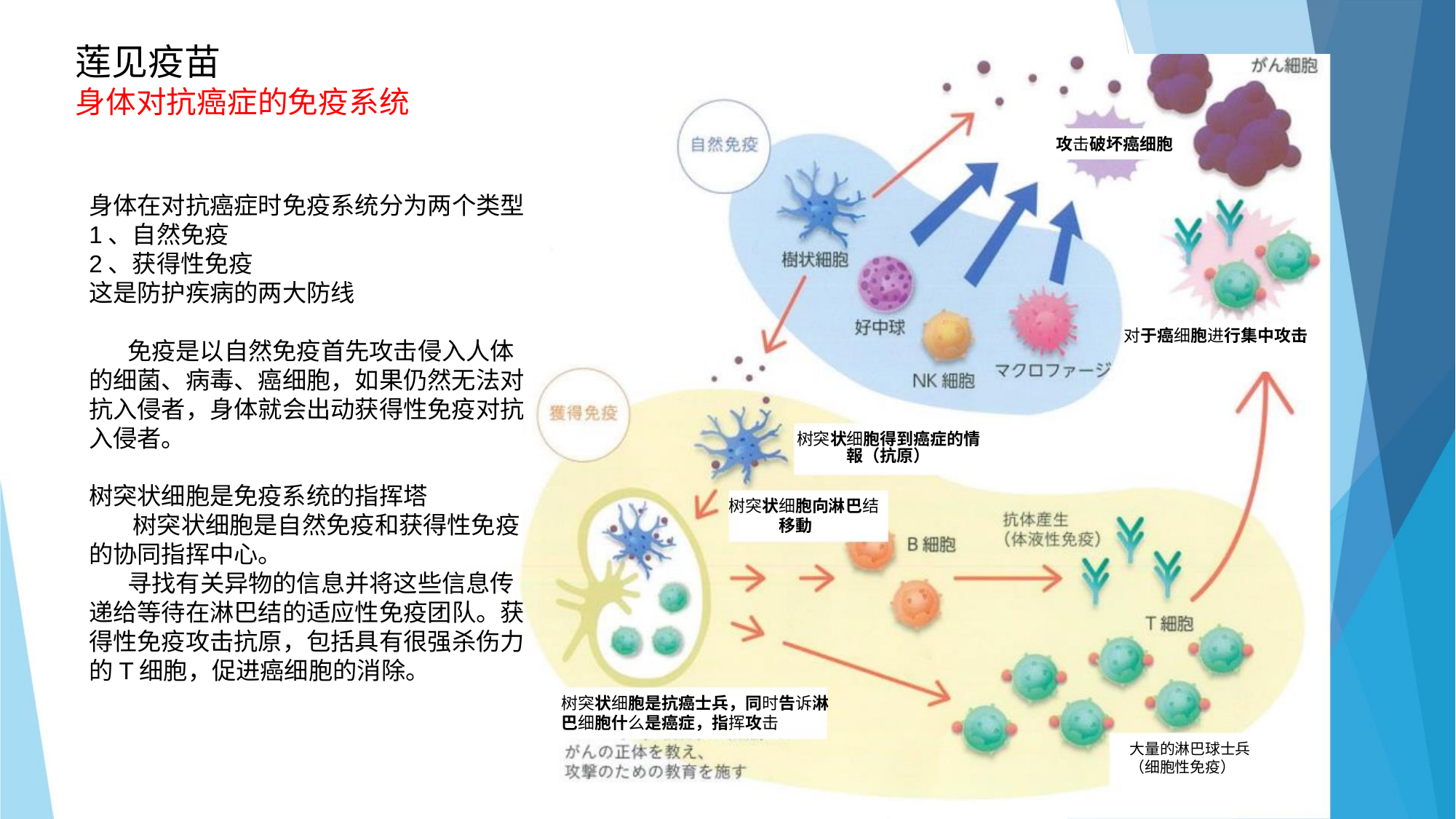

莲见疫苗
身体对抗癌症的免疫系统
攻击破坏癌细胞
身体在对抗癌症时免疫系统分为两个类型
1、自然免疫
2、获得性免疫
这是防护疾病的两大防线

      免疫是以自然免疫首先攻击侵入人体的细菌、病毒、癌细胞，如果仍然无法对抗入侵者，身体就会出动获得性免疫对抗入侵者。

树突状细胞是免疫系统的指挥塔
       树突状细胞是自然免疫和获得性免疫的协同指挥中心。
      寻找有关异物的信息并将这些信息传递给等待在淋巴结的适应性免疫团队。获得性免疫攻击抗原，包括具有很强杀伤力的T细胞，促进癌细胞的消除。
对于癌细胞进行集中攻击
树突状细胞得到癌症的情報（抗原）
树突状细胞向淋巴结
移動
树突状细胞是抗癌士兵，同时告诉淋
巴细胞什么是癌症，指挥攻击
大量的淋巴球士兵
（细胞性免疫）
多数のリンパ球兵士
（細胞性免疫）